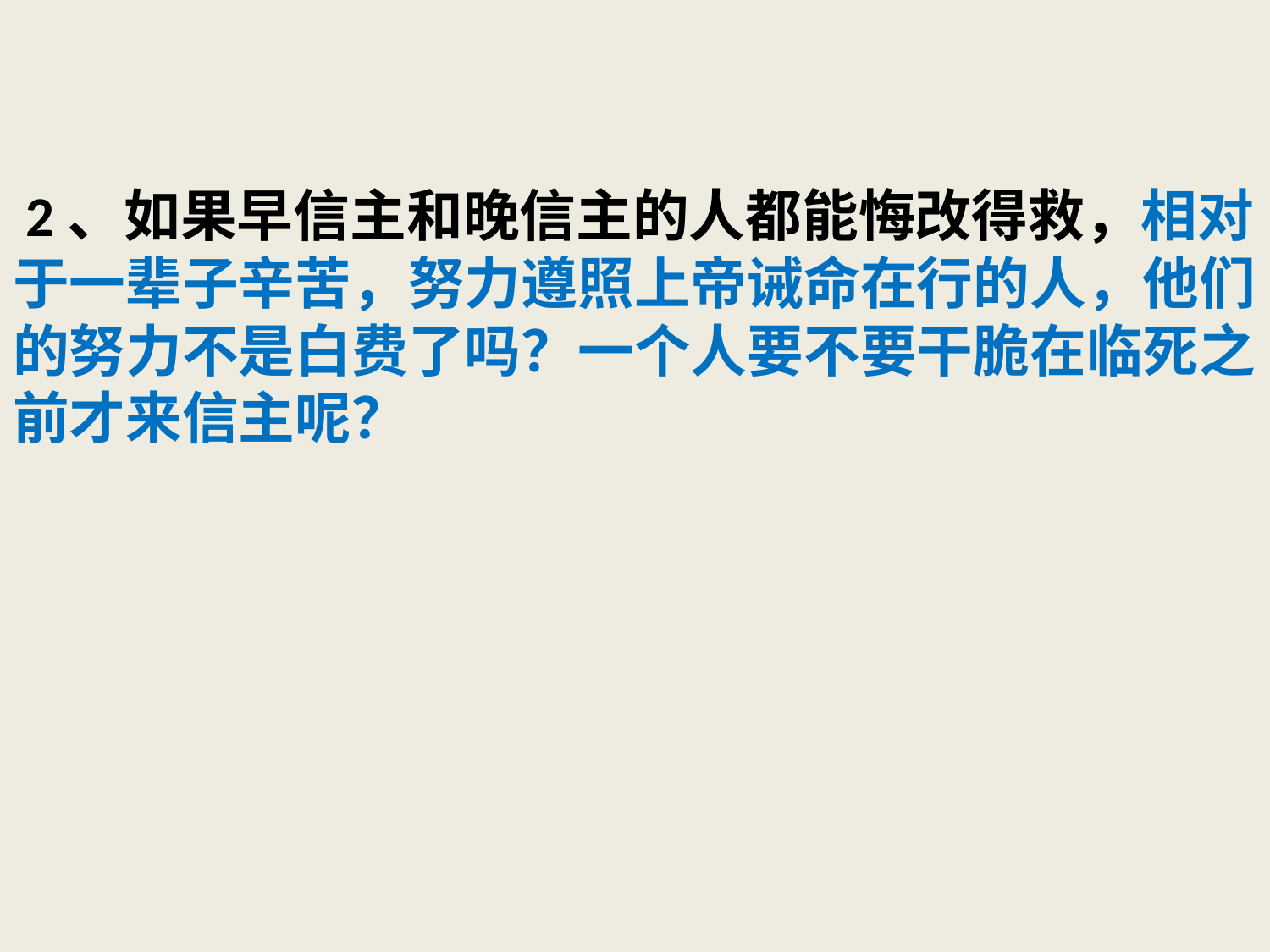

# 2、如果早信主和晚信主的人都能悔改得救，相对于一辈子辛苦，努力遵照上帝诫命在行的人，他们的努力不是白费了吗？一个人要不要干脆在临死之前才来信主呢？